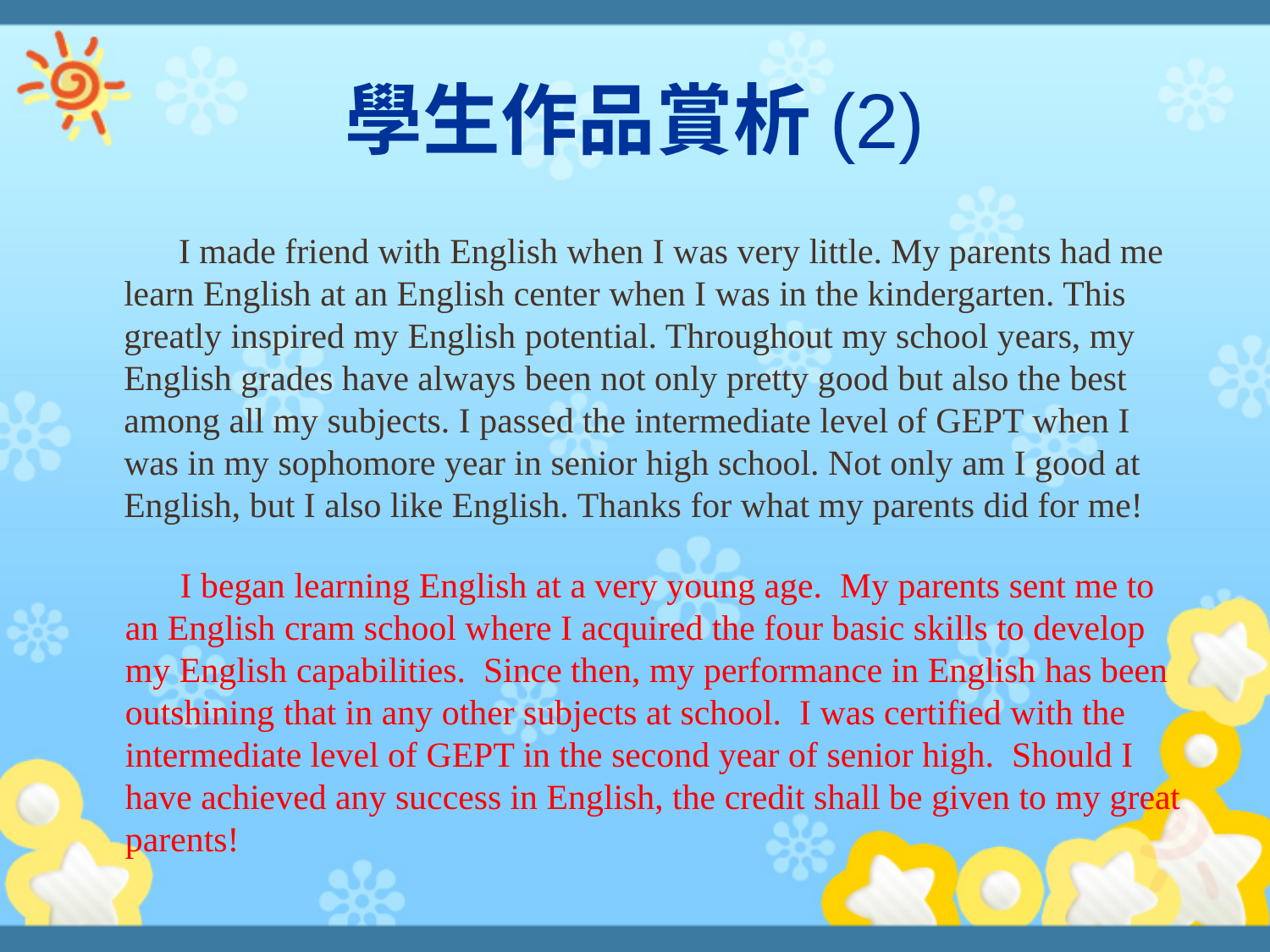

# 學生作品賞析(2)
           I made friend with English when I was very little. My parents had me learn English at an English center when I was in the kindergarten. This greatly inspired my English potential. Throughout my school years, my English grades have always been not only pretty good but also the best among all my subjects. I passed the intermediate level of GEPT when I was in my sophomore year in senior high school. Not only am I good at English, but I also like English. Thanks for what my parents did for me!

           I began learning English at a very young age.  My parents sent me to an English cram school where I acquired the four basic skills to develop my English capabilities.  Since then, my performance in English has been outshining that in any other subjects at school.  I was certified with the intermediate level of GEPT in the second year of senior high.  Should I have achieved any success in English, the credit shall be given to my great parents!